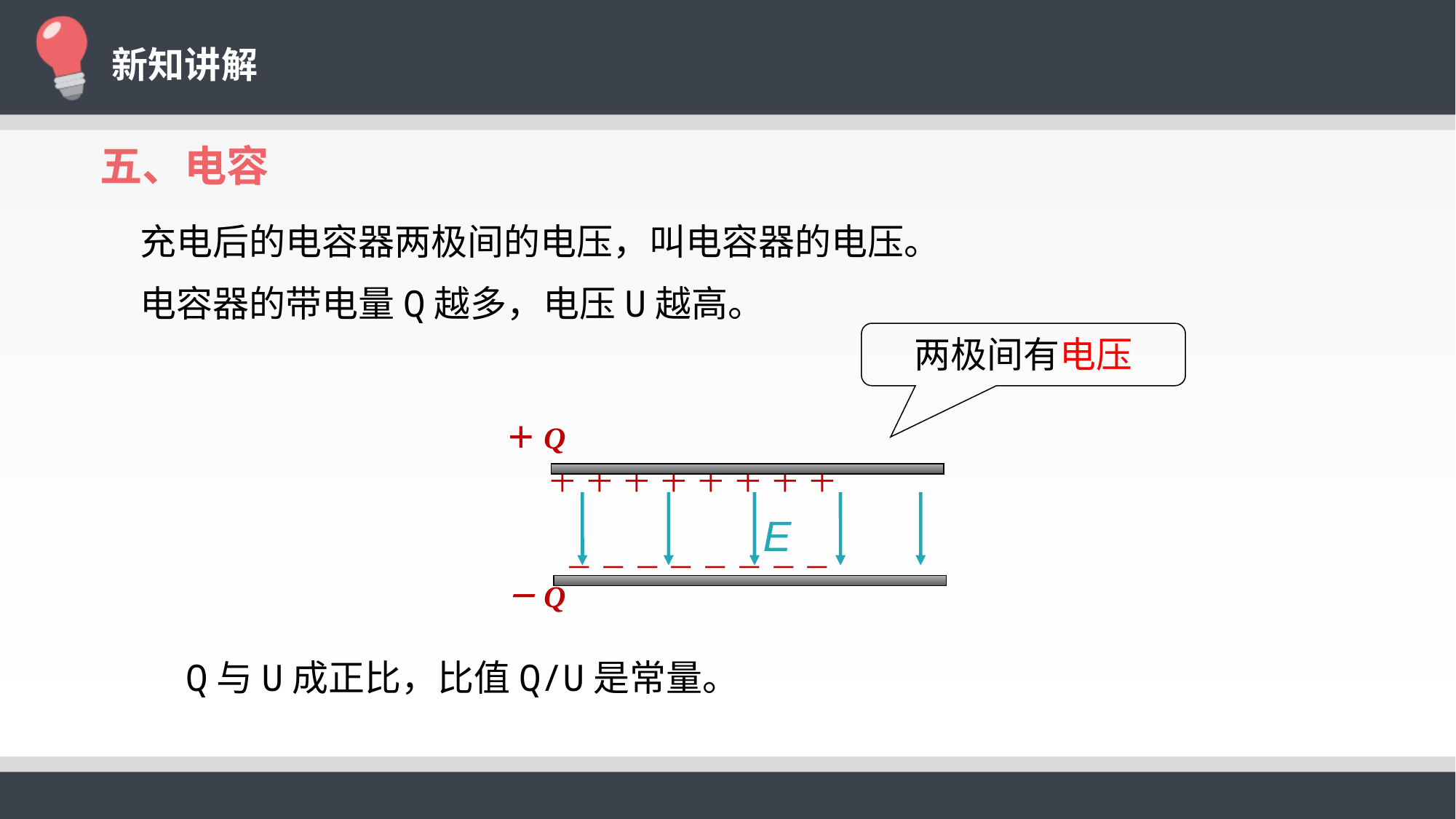

新知讲解
五、电容
    充电后的电容器两极间的电压，叫电容器的电压。
    电容器的带电量Q越多，电压U越高。
两极间有电压
＋Q
＋ ＋ ＋ ＋ ＋ ＋ ＋ ＋
－ － － － － － － －
－Q

E
    Q与U成正比，比值Q/U是常量。